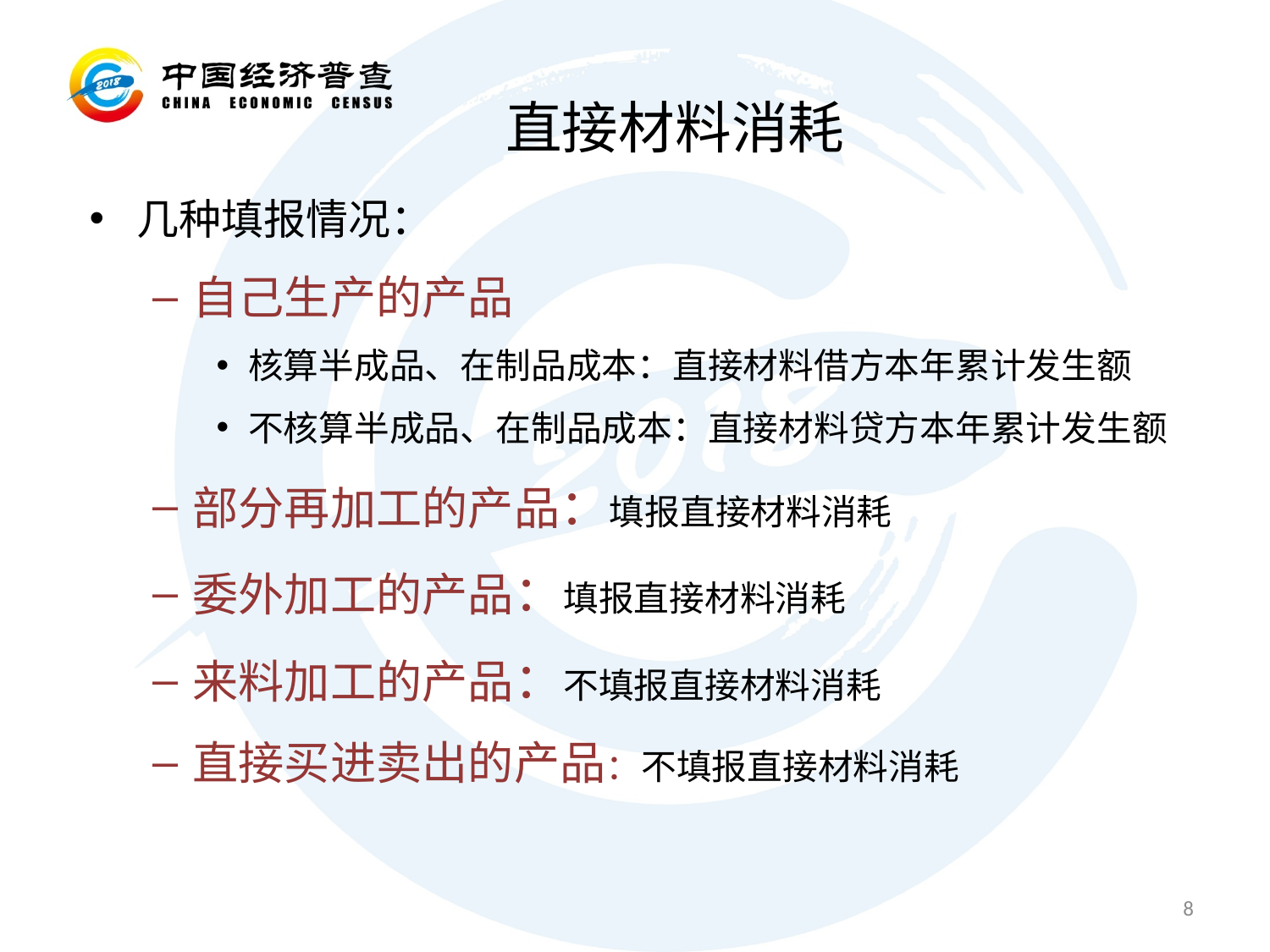

直接材料消耗
几种填报情况：
自己生产的产品
核算半成品、在制品成本：直接材料借方本年累计发生额
不核算半成品、在制品成本：直接材料贷方本年累计发生额
部分再加工的产品：填报直接材料消耗
委外加工的产品：填报直接材料消耗
来料加工的产品：不填报直接材料消耗
直接买进卖出的产品：不填报直接材料消耗

8